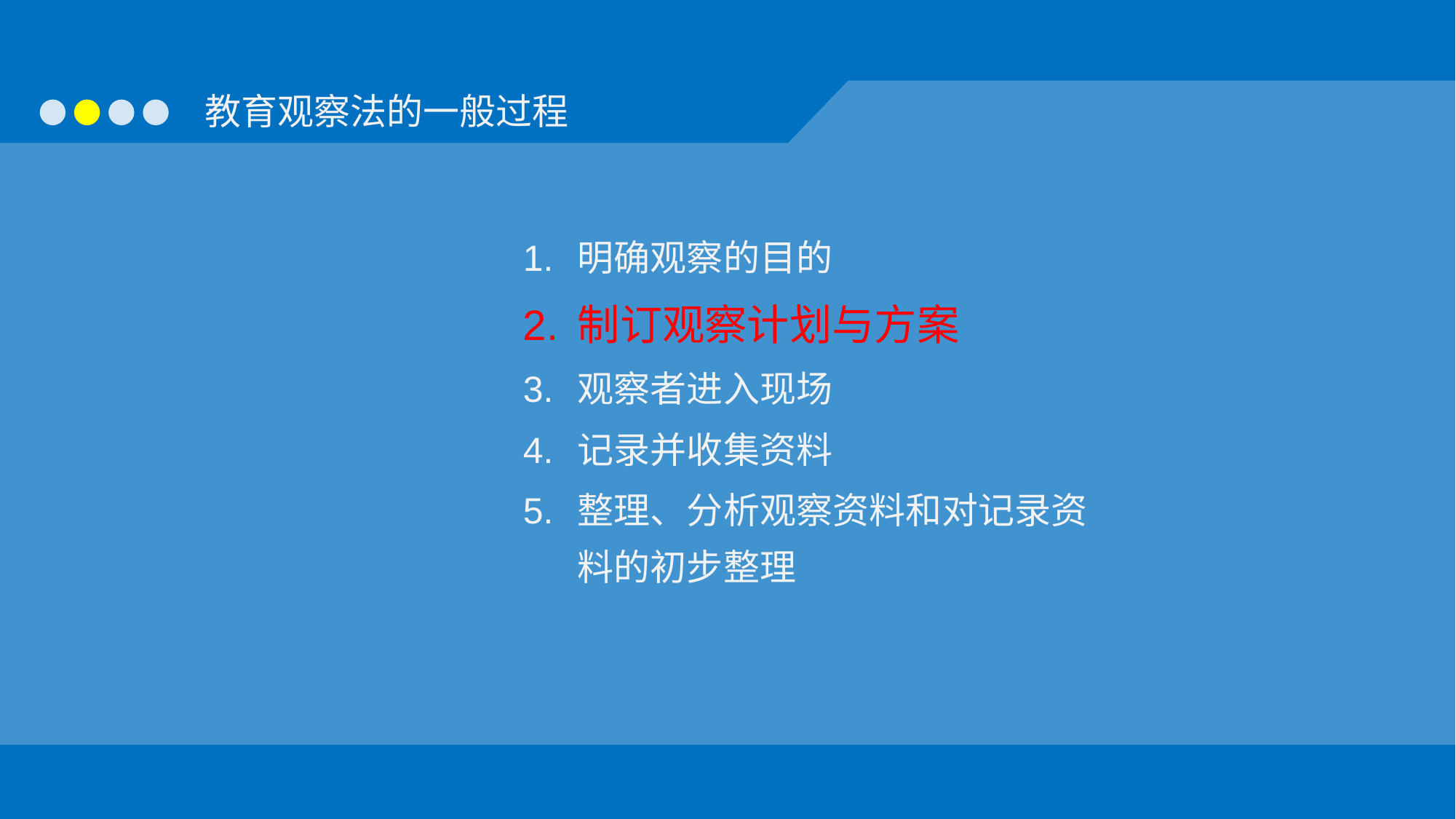

明确观察的目的
制订观察计划与方案
观察者进入现场
记录并收集资料
整理、分析观察资料和对记录资料的初步整理